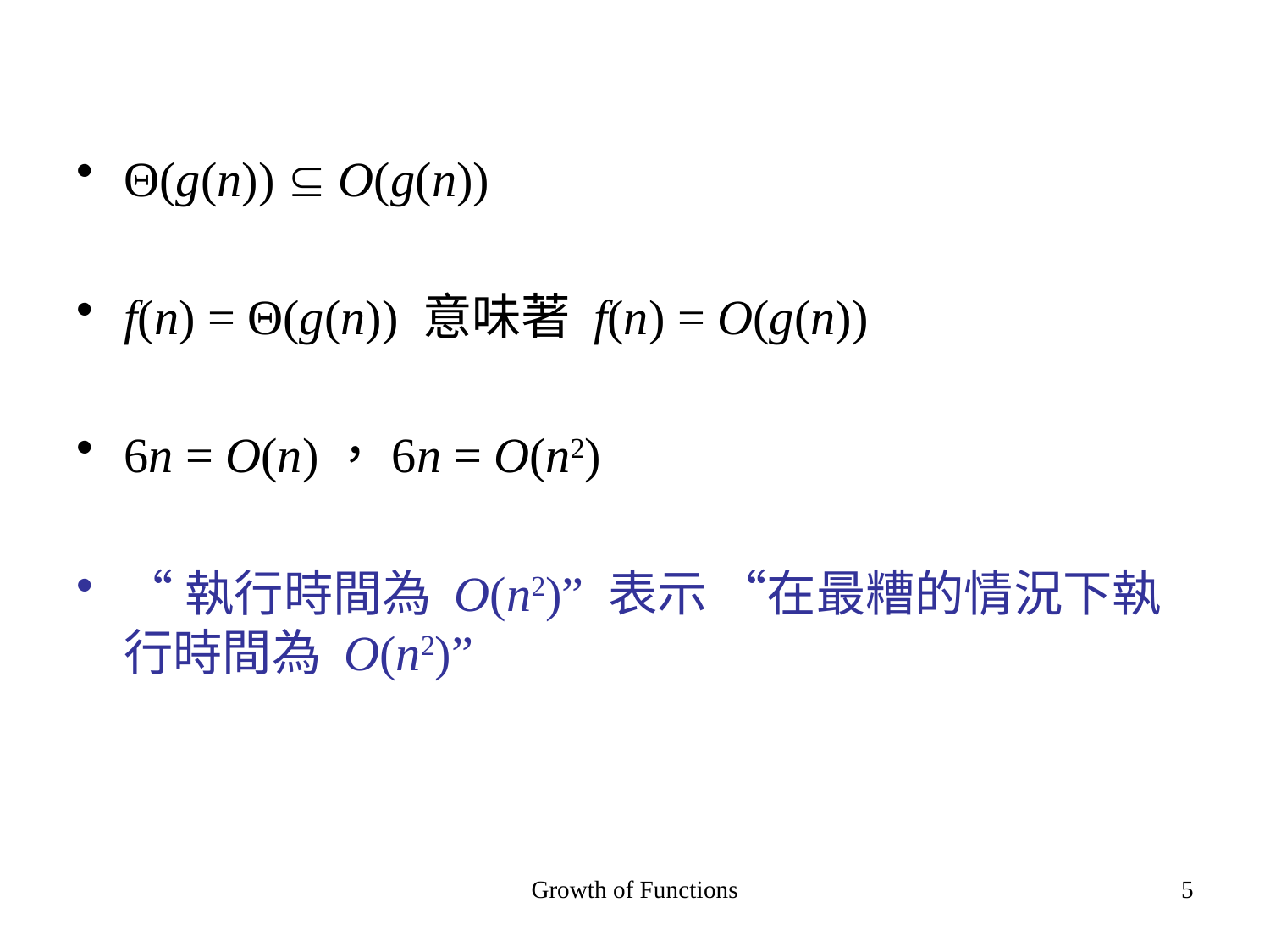

Θ(g(n)) ⊆ O(g(n))

f(n) = Θ(g(n)) 意味著 f(n) = O(g(n))

6n = O(n)，6n = O(n2)

“執行時間為 O(n2)” 表示 “在最糟的情況下執行時間為 O(n2)”

Growth of Functions
5